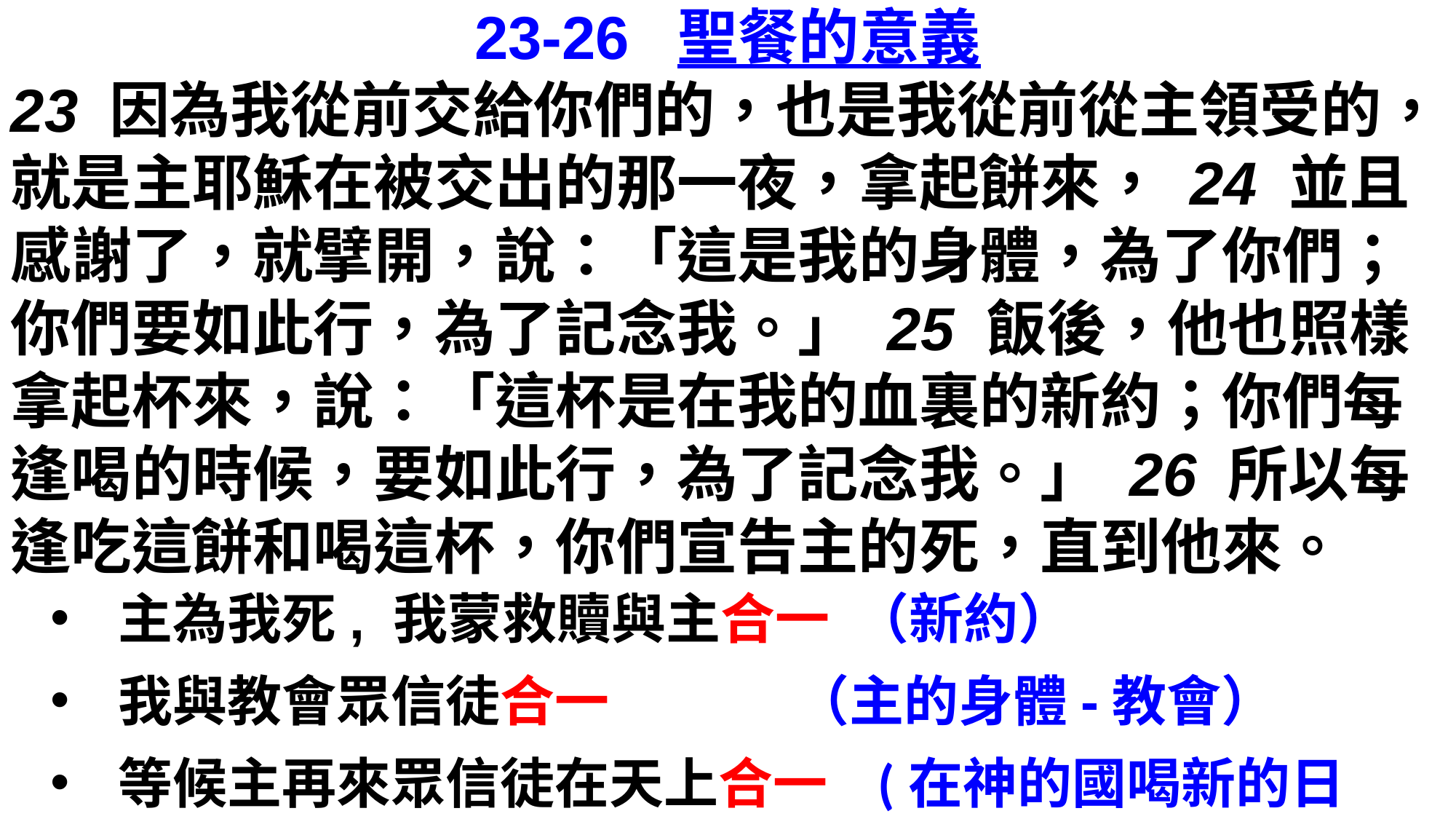

23-26  聖餐的意義
23 因為我從前交給你們的，也是我從前從主領受的，就是主耶穌在被交出的那一夜，拿起餅來， 24 並且感謝了，就擘開，說：「這是我的身體，為了你們；你們要如此行，為了記念我。」 25 飯後，他也照樣拿起杯來，說：「這杯是在我的血裏的新約；你們每逢喝的時候，要如此行，為了記念我。」 26 所以每逢吃這餅和喝這杯，你們宣告主的死，直到他來。
主為我死, 我蒙救贖與主合一  （新約）
我與教會眾信徒合一               （主的身體-教會）
等候主再來眾信徒在天上合一   (在神的國喝新的日子）